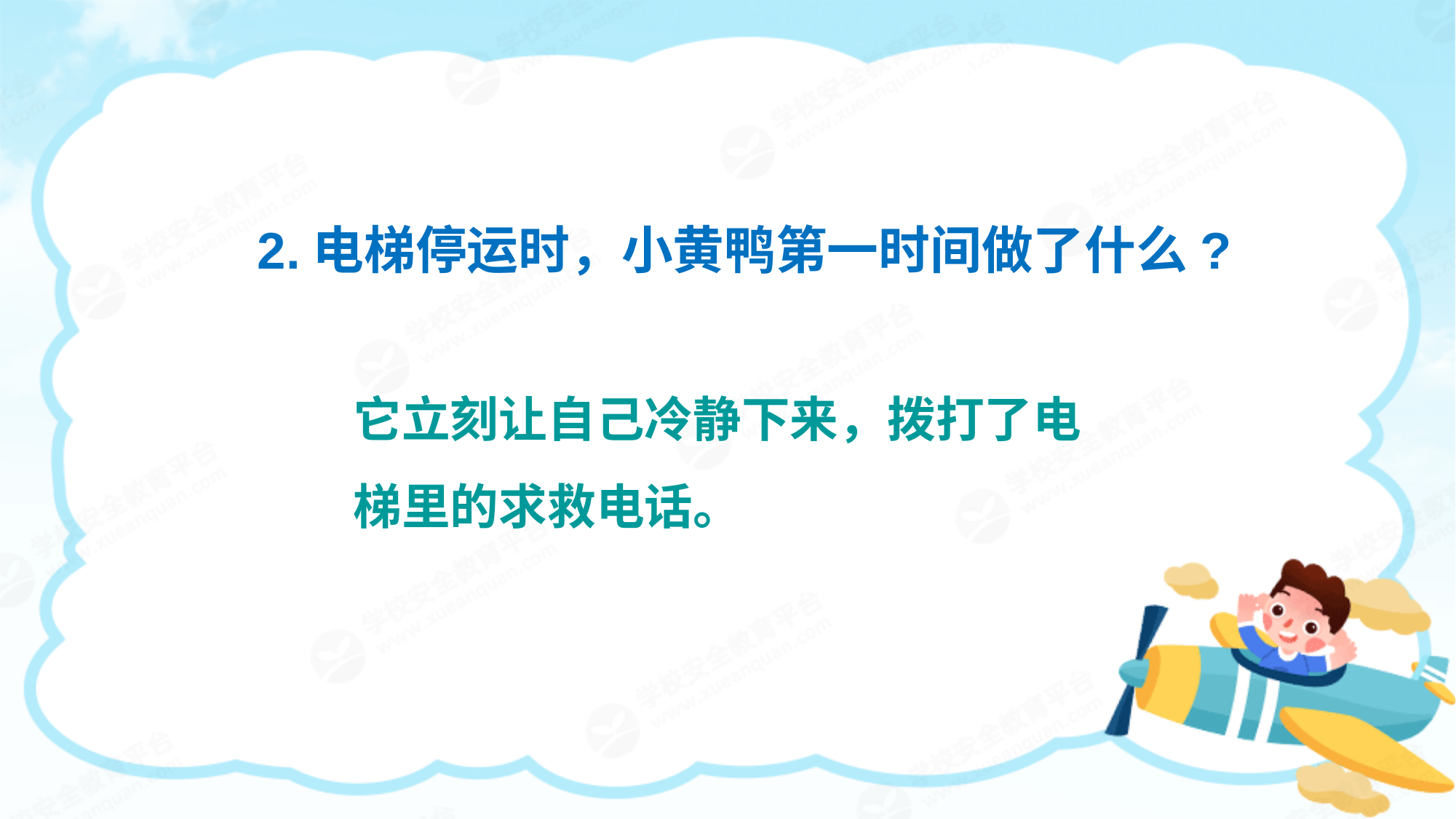

2.电梯停运时，小黄鸭第一时间做了什么?
它立刻让自己冷静下来，拨打了电梯里的求救电话。